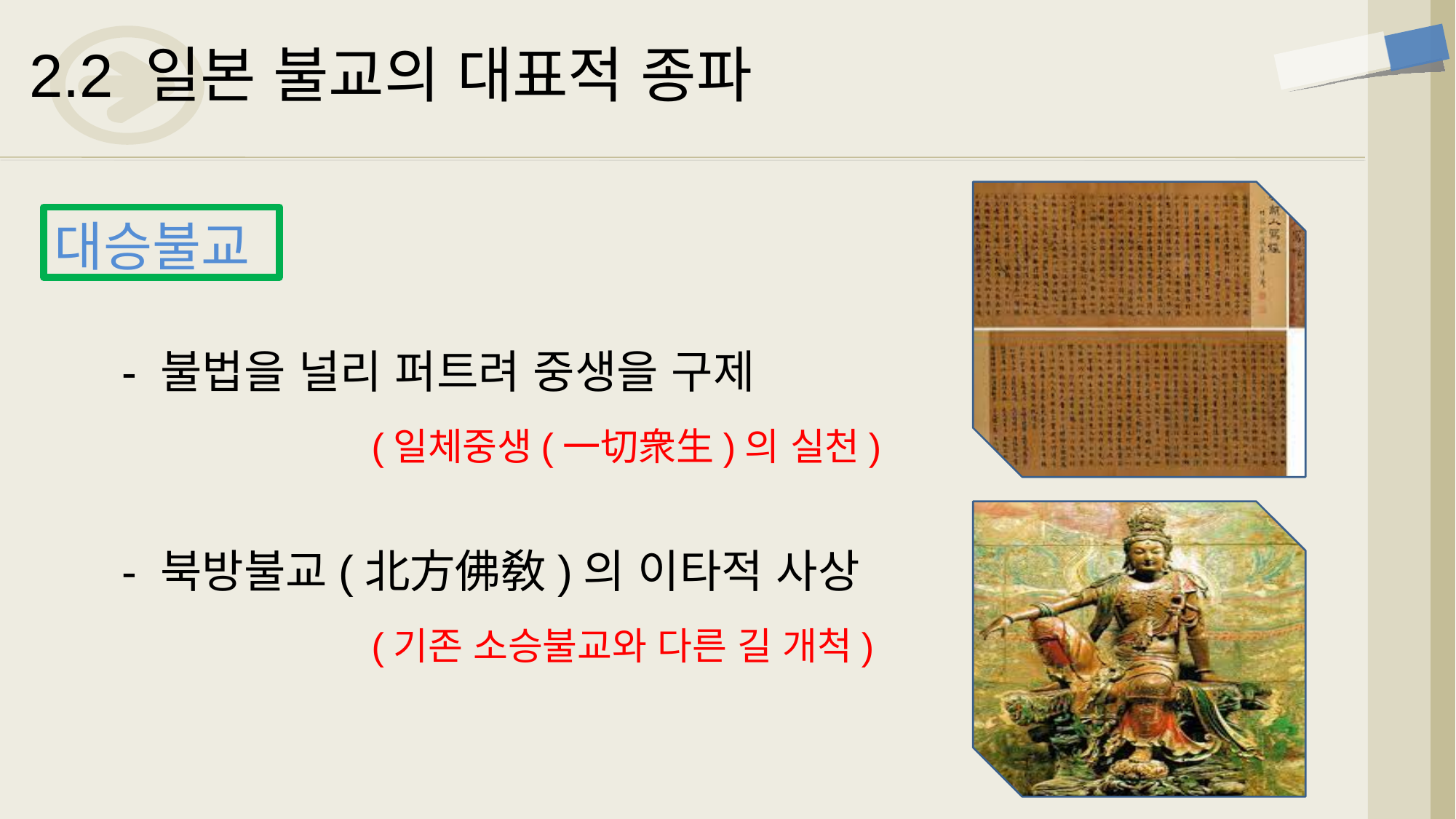

2.2 일본 불교의 대표적 종파

대승불교
- 불법을 널리 퍼트려 중생을 구제
(일체중생(一切衆生)의 실천)

- 북방불교(北方佛敎)의 이타적 사상
(기존 소승불교와 다른 길 개척)